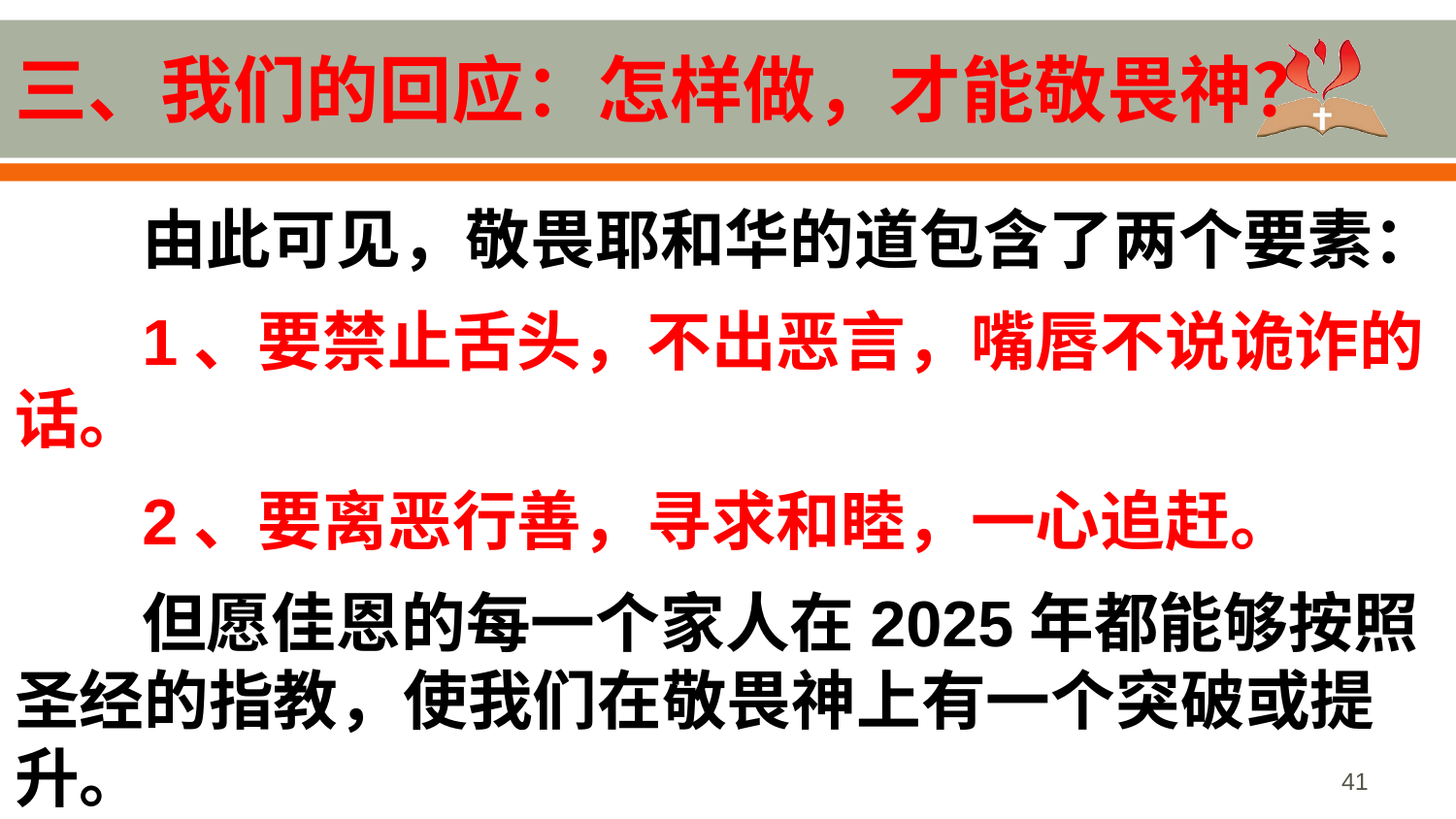

# 三、我们的回应：怎样做，才能敬畏神？
由此可见，敬畏耶和华的道包含了两个要素：
1、要禁止舌头，不出恶言，嘴唇不说诡诈的话。
2、要离恶行善，寻求和睦，一心追赶。
但愿佳恩的每一个家人在2025年都能够按照圣经的指教，使我们在敬畏神上有一个突破或提升。

41